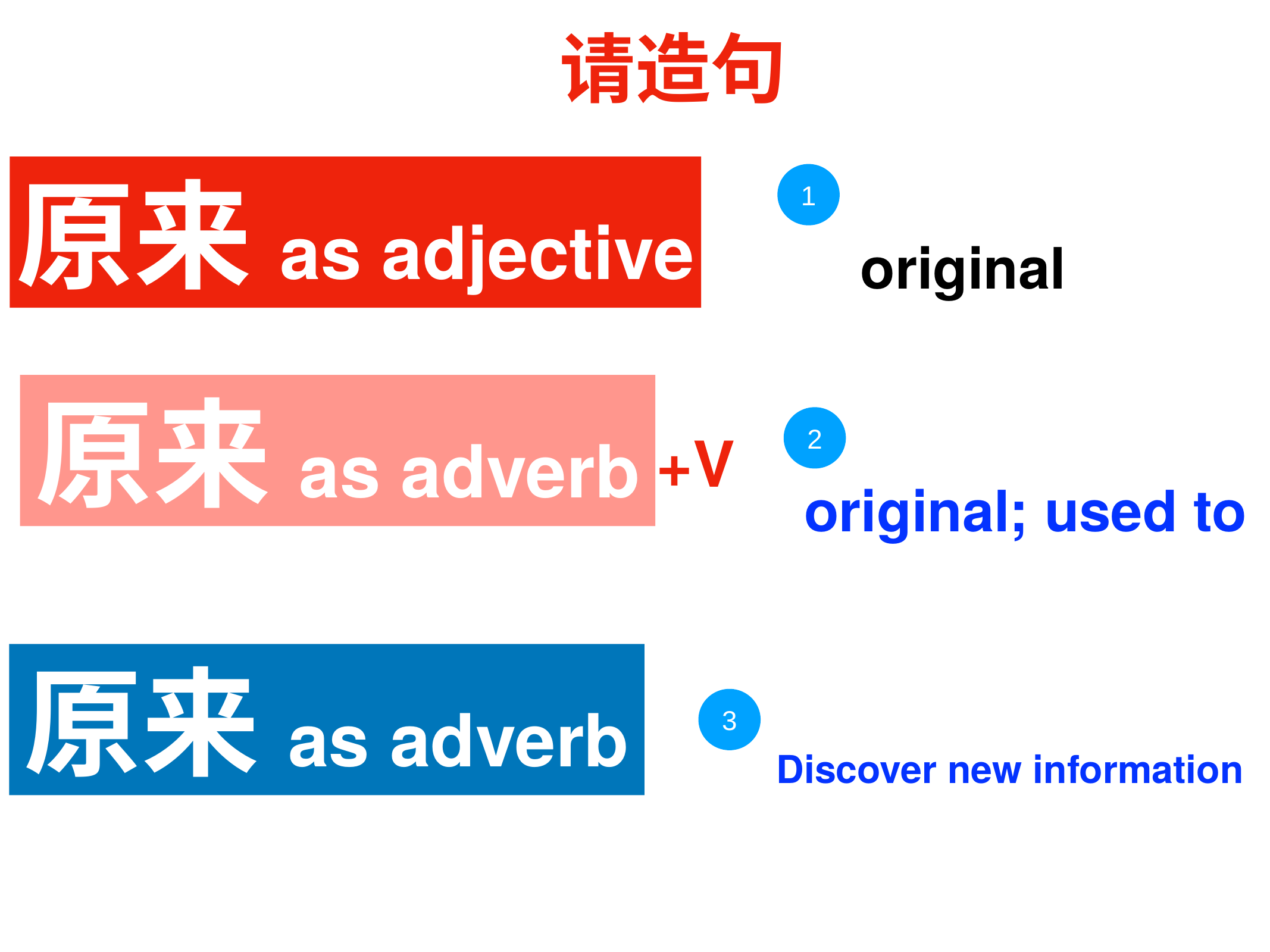

请造句
原来as adjective
1
original
原来as adverb
2
+V
original; used to
原来as adverb
3
Discover new information